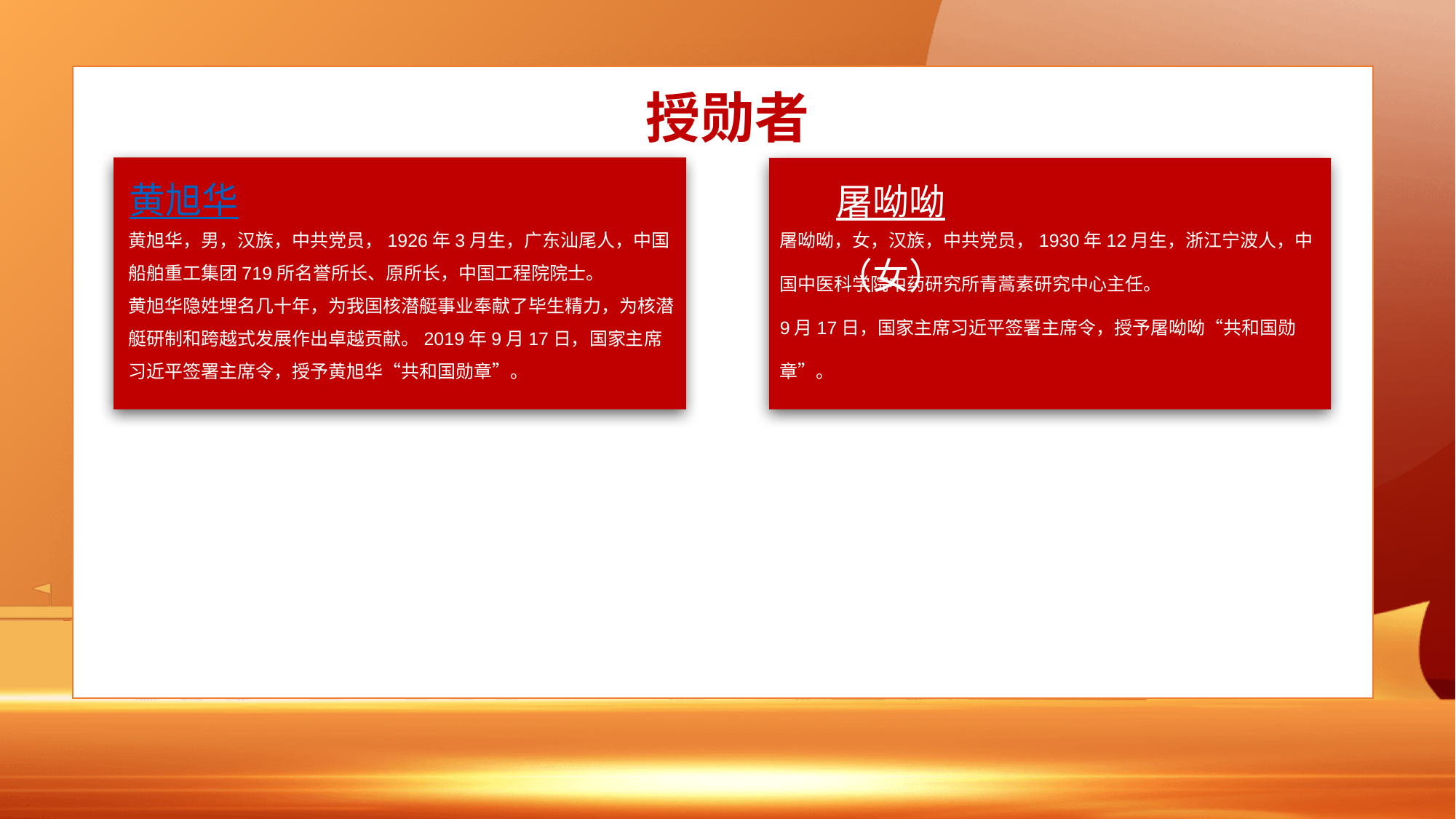

授勋者
黄旭华

黄旭华，男，汉族，中共党员，1926年3月生，广东汕尾人，中国船舶重工集团719所名誉所长、原所长，中国工程院院士。
黄旭华隐姓埋名几十年，为我国核潜艇事业奉献了毕生精力，为核潜艇研制和跨越式发展作出卓越贡献。2019年9月17日，国家主席习近平签署主席令，授予黄旭华“共和国勋章”。
屠呦呦（女）

屠呦呦，女，汉族，中共党员，1930年12月生，浙江宁波人，中国中医科学院中药研究所青蒿素研究中心主任。
9月17日，国家主席习近平签署主席令，授予屠呦呦“共和国勋章”。